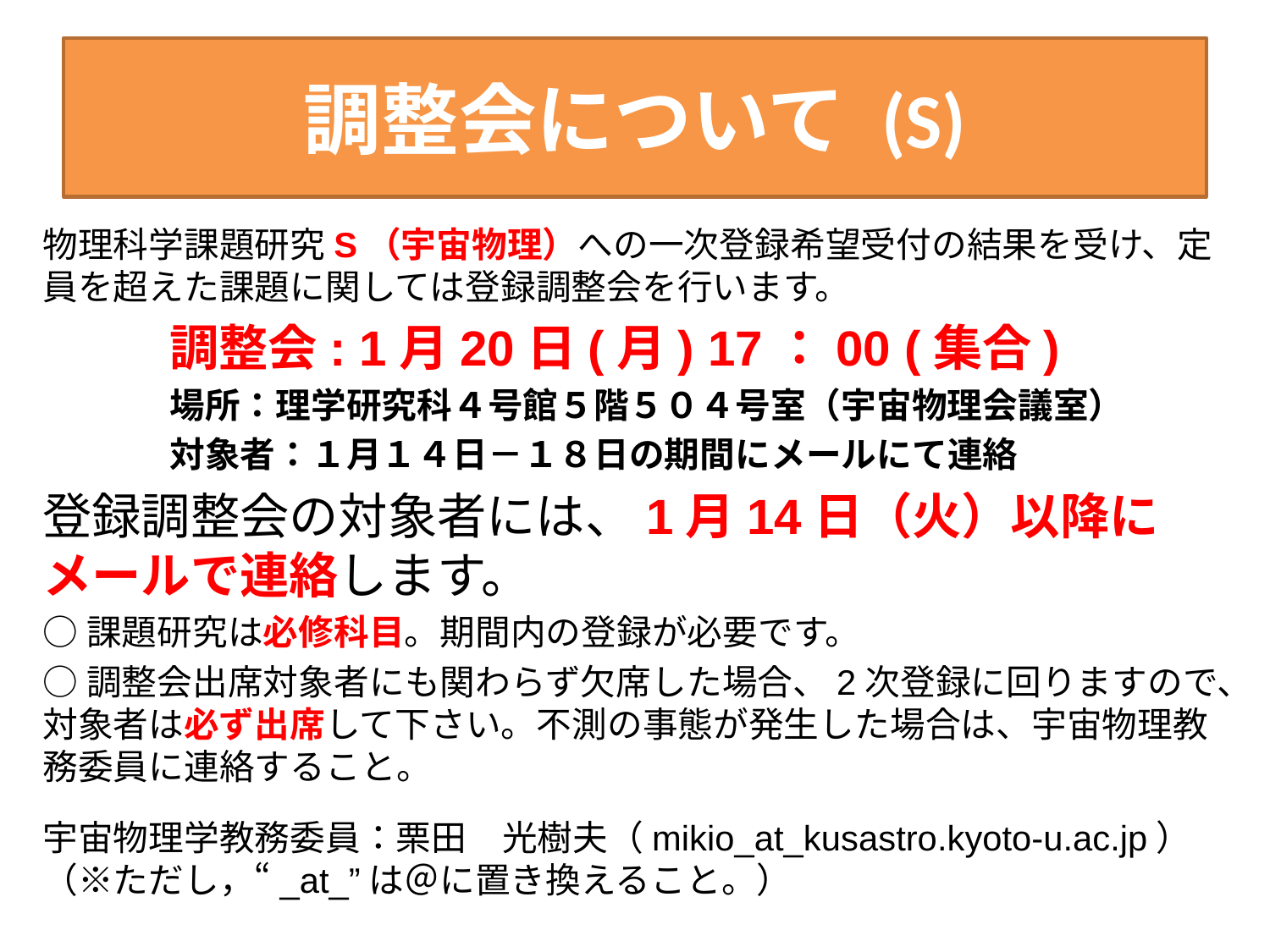

# 調整会について (S)
物理科学課題研究S（宇宙物理）への一次登録希望受付の結果を受け、定員を超えた課題に関しては登録調整会を行います。
	調整会: 1月20日(月) 17：00 (集合)
	場所：理学研究科４号館５階５０４号室（宇宙物理会議室）
	対象者：１月１４日－１８日の期間にメールにて連絡
登録調整会の対象者には、1月14日（火）以降にメールで連絡します。
○課題研究は必修科目。期間内の登録が必要です。
○調整会出席対象者にも関わらず欠席した場合、2次登録に回りますので、対象者は必ず出席して下さい。不測の事態が発生した場合は、宇宙物理教務委員に連絡すること。
宇宙物理学教務委員：栗田　光樹夫（mikio_at_kusastro.kyoto-u.ac.jp）
（※ただし，“_at_”は＠に置き換えること。）